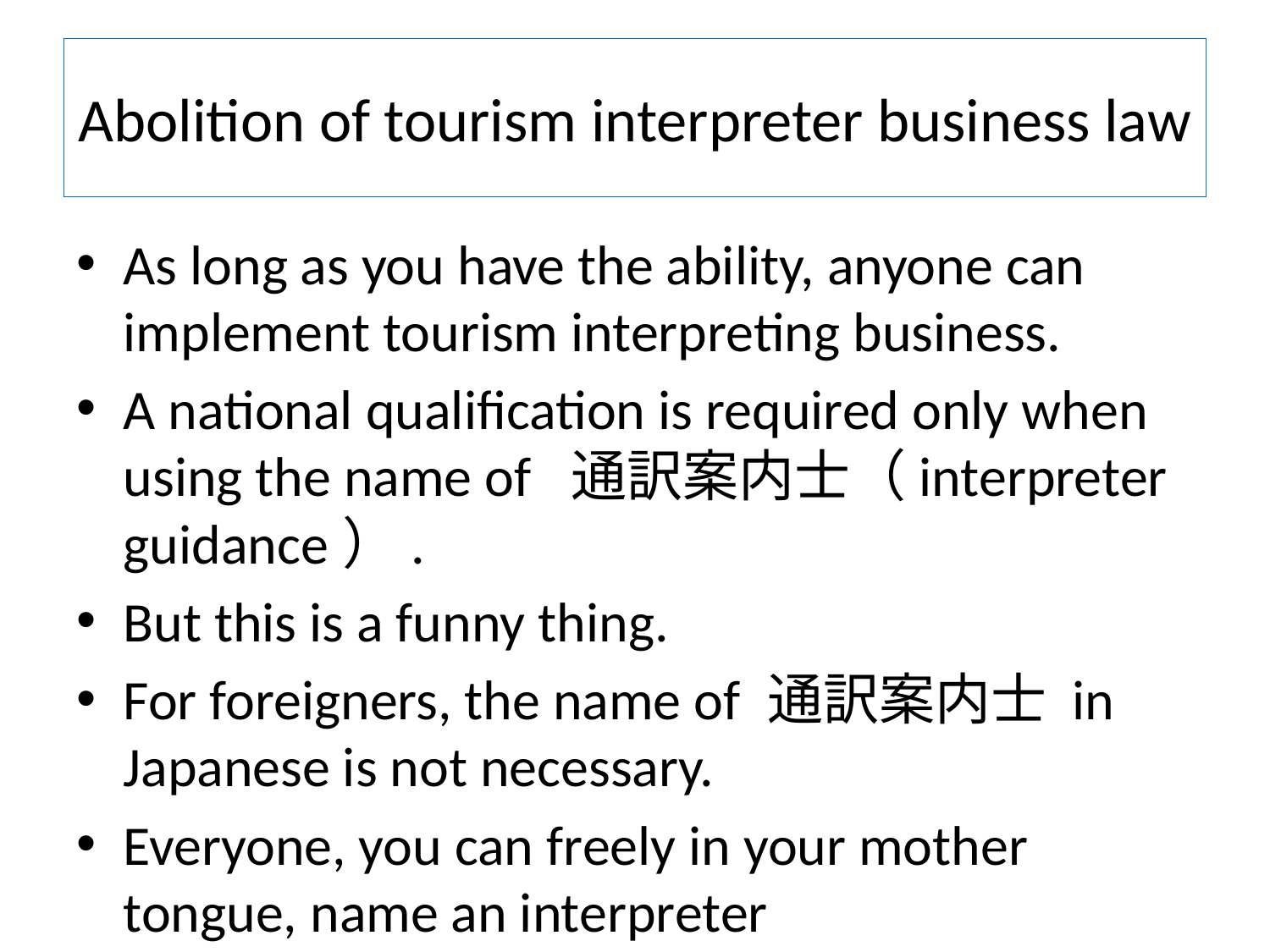

# Abolition of tourism interpreter business law
As long as you have the ability, anyone can implement tourism interpreting business.
A national qualification is required only when using the name of  通訳案内士（interpreter guidance）.
But this is a funny thing.
For foreigners, the name of 通訳案内士 in Japanese is not necessary.
Everyone, you can freely in your mother tongue, name an interpreter